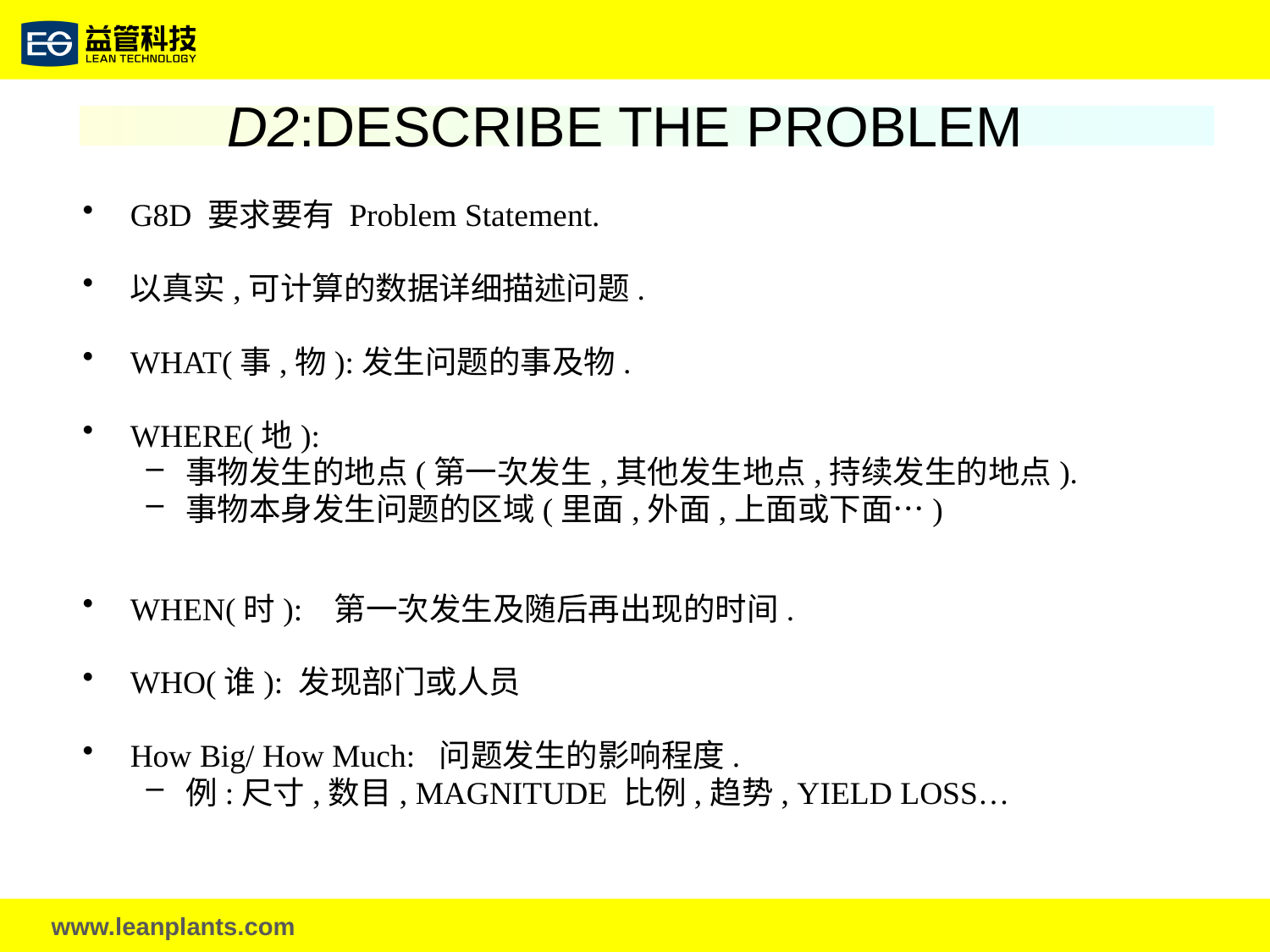

# D2:DESCRIBE THE PROBLEM
G8D 要求要有 Problem Statement.

以真实,可计算的数据详细描述问题.

WHAT(事,物):发生问题的事及物.

WHERE(地):
事物发生的地点(第一次发生,其他发生地点,持续发生的地点).
事物本身发生问题的区域(里面,外面,上面或下面…)

WHEN(时):   第一次发生及随后再出现的时间.

WHO(谁): 发现部门或人员

How Big/ How Much:  问题发生的影响程度.
例:尺寸,数目, MAGNITUDE 比例,趋势, YIELD LOSS…
41